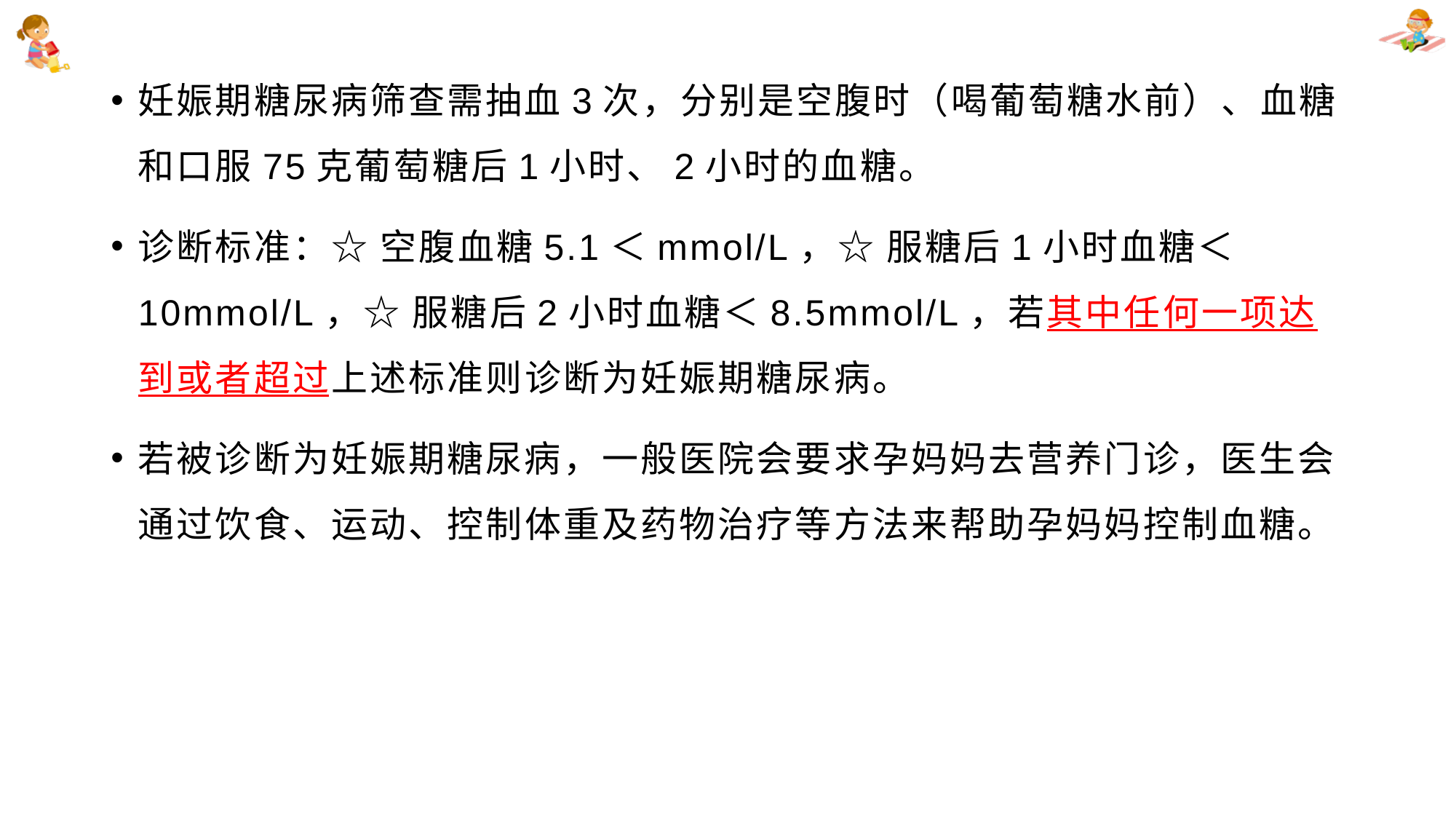

妊娠期糖尿病筛查需抽血3次，分别是空腹时（喝葡萄糖水前）、血糖和口服75克葡萄糖后1小时、2小时的血糖。
诊断标准：☆ 空腹血糖5.1＜mmol/L，☆ 服糖后1小时血糖＜10mmol/L，☆ 服糖后2小时血糖＜8.5mmol/L，若其中任何一项达到或者超过上述标准则诊断为妊娠期糖尿病。
若被诊断为妊娠期糖尿病，一般医院会要求孕妈妈去营养门诊，医生会通过饮食、运动、控制体重及药物治疗等方法来帮助孕妈妈控制血糖。